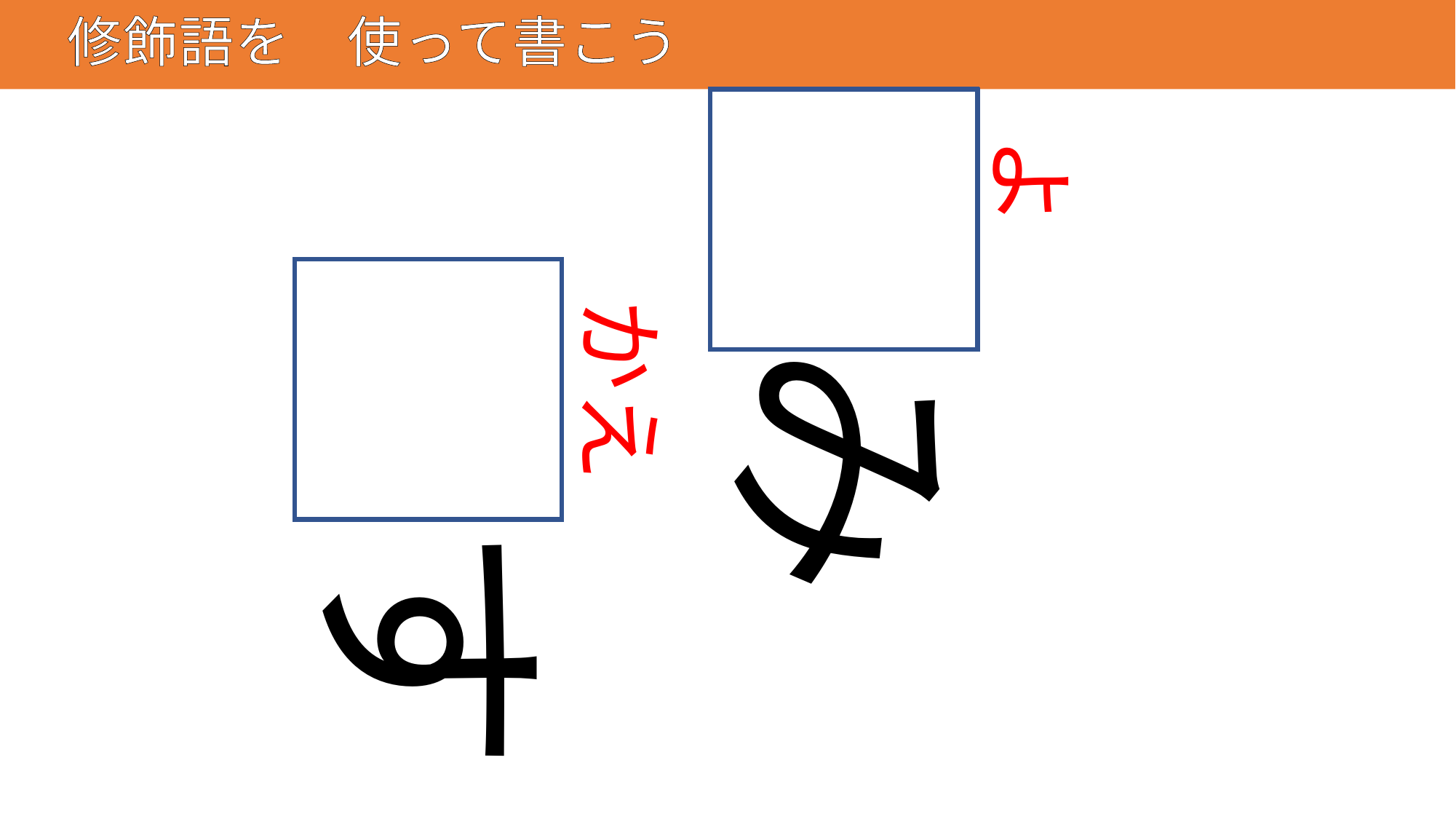

# 修飾語を　使って書こう
17
読み

よ
返す

かえ